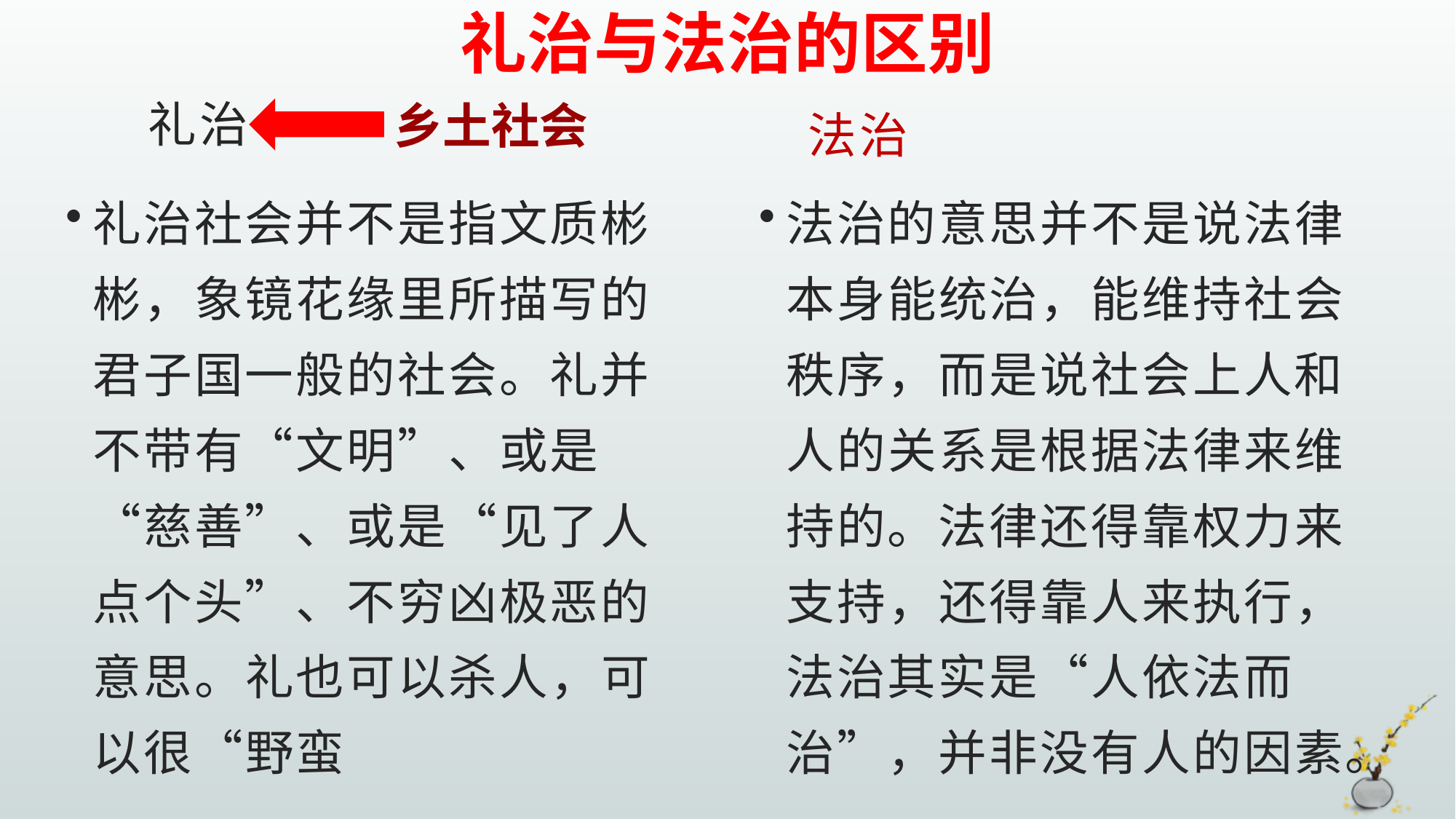

# 礼治与法治的区别

乡土社会
法治
   礼治
礼治社会并不是指文质彬彬，象镜花缘里所描写的君子国一般的社会。礼并不带有“文明”、或是“慈善”、或是“见了人点个头”、不穷凶极恶的意思。礼也可以杀人，可以很“野蛮
法治的意思并不是说法律本身能统治，能维持社会秩序，而是说社会上人和人的关系是根据法律来维持的。法律还得靠权力来支持，还得靠人来执行，法治其实是“人依法而治”，并非没有人的因素。